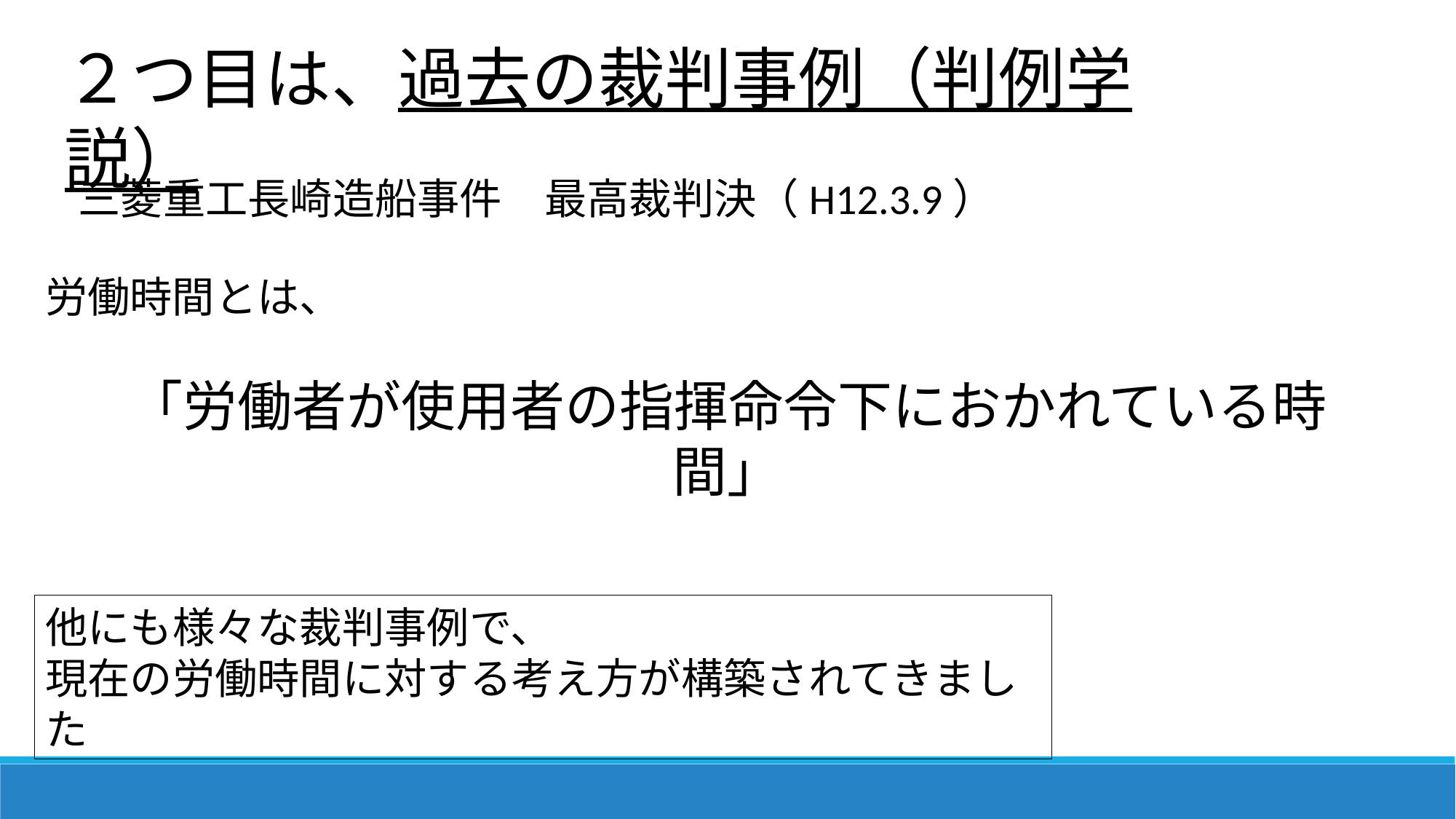

２つ目は、過去の裁判事例（判例学説）
三菱重工長崎造船事件　最高裁判決（H12.3.9）
労働時間とは、
「労働者が使用者の指揮命令下におかれている時間」
他にも様々な裁判事例で、
現在の労働時間に対する考え方が構築されてきました